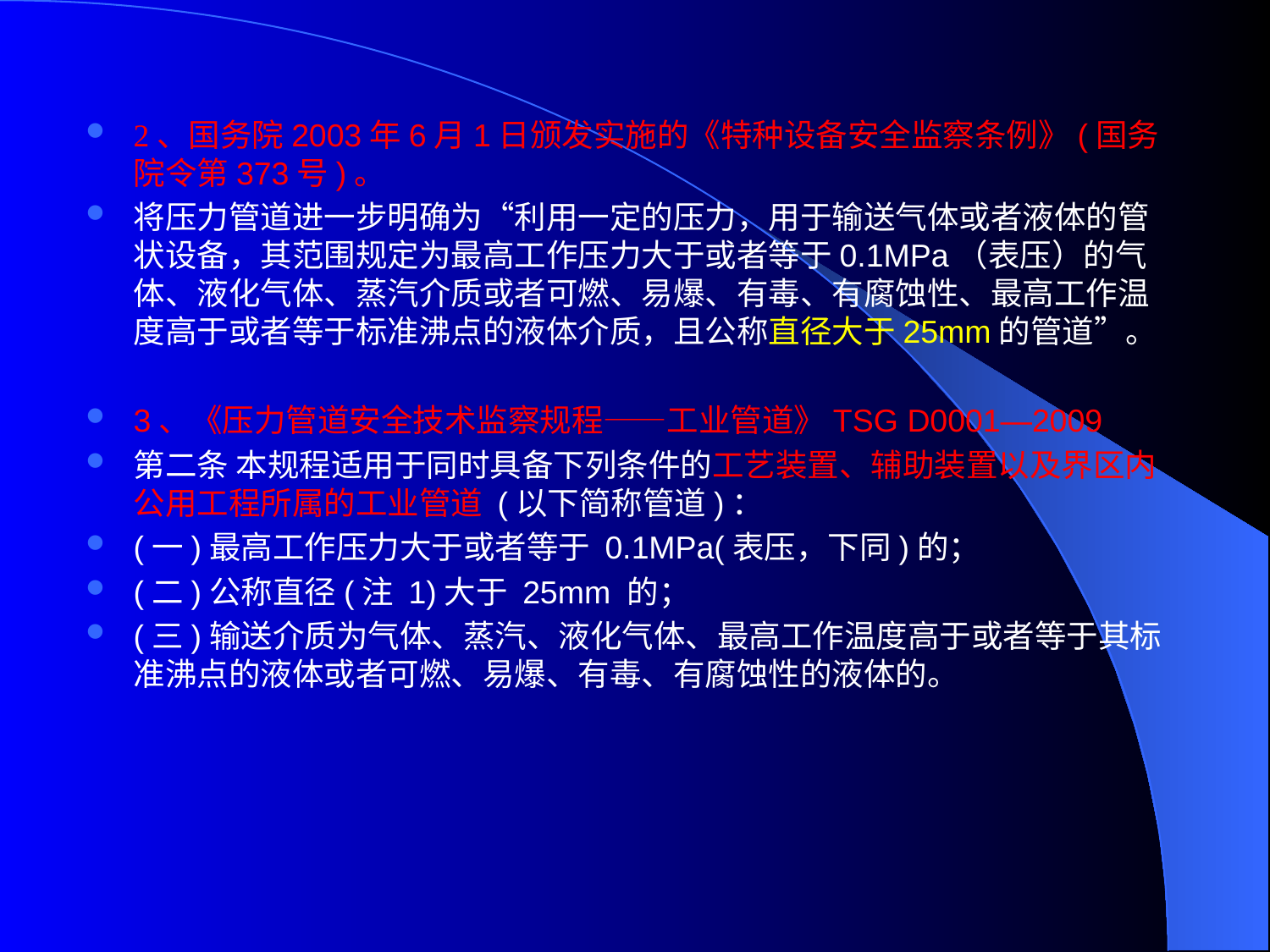

2、国务院2003年6月1日颁发实施的《特种设备安全监察条例》(国务院令第373号)。
将压力管道进一步明确为“利用一定的压力，用于输送气体或者液体的管状设备，其范围规定为最高工作压力大于或者等于0.1MPa（表压）的气体、液化气体、蒸汽介质或者可燃、易爆、有毒、有腐蚀性、最高工作温度高于或者等于标准沸点的液体介质，且公称直径大于25mm的管道”。

3、《压力管道安全技术监察规程——工业管道》TSG D0001—2009
第二条 本规程适用于同时具备下列条件的工艺装置、辅助装置以及界区内公用工程所属的工业管道 (以下简称管道)：
(一)最高工作压力大于或者等于 0.1MPa(表压，下同)的；
(二)公称直径(注 1)大于 25mm 的；
(三)输送介质为气体、蒸汽、液化气体、最高工作温度高于或者等于其标准沸点的液体或者可燃、易爆、有毒、有腐蚀性的液体的。